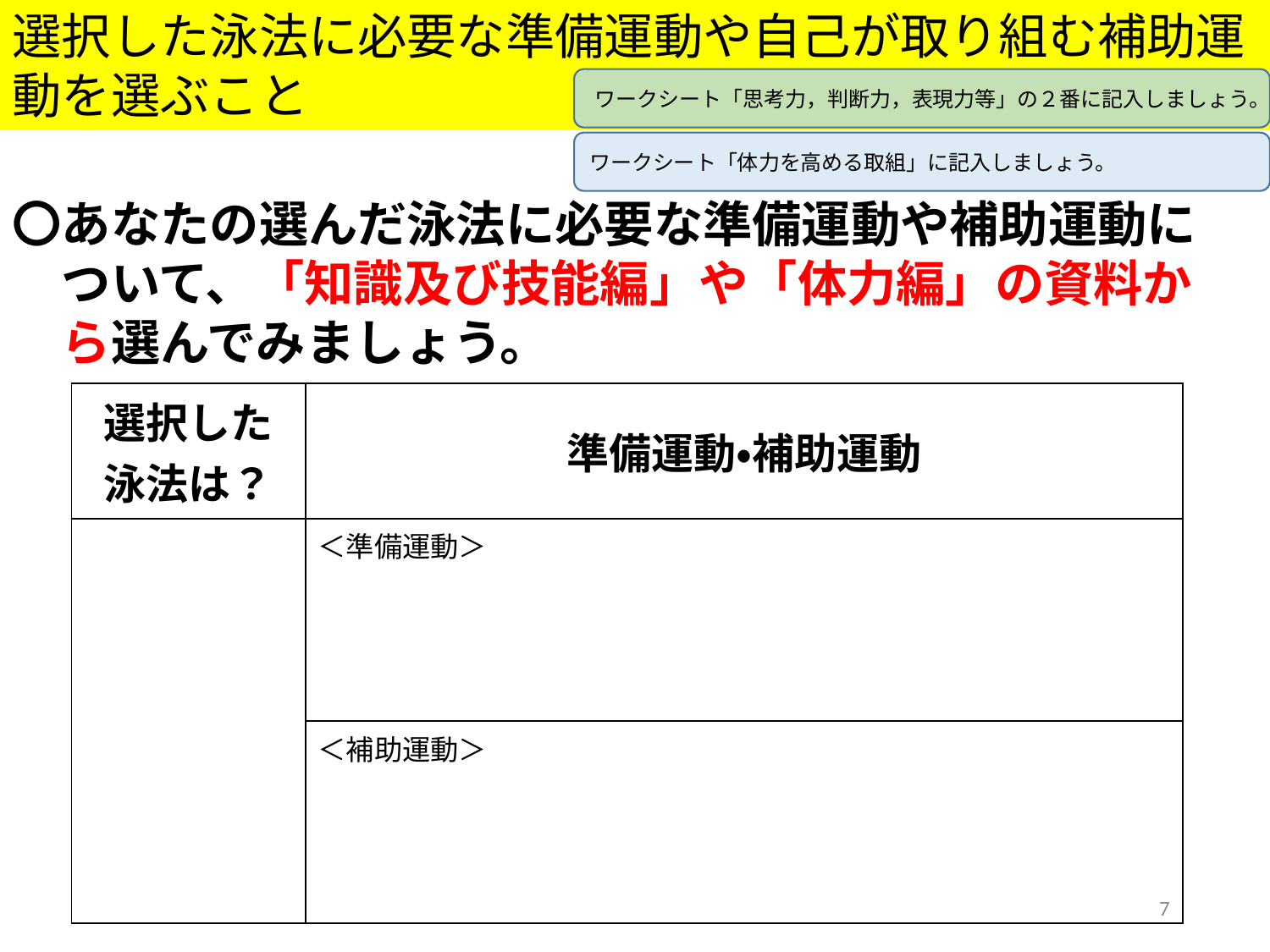

選択した泳法に必要な準備運動や自己が取り組む補助運動を選ぶこと
ワークシート「思考力，判断力，表現力等」の２番に記入しましょう。
ワークシート「体力を高める取組」に記入しましょう。

〇あなたの選んだ泳法に必要な準備運動や補助運動に
　ついて、「知識及び技能編」や「体力編」の資料か
　ら選んでみましょう。
| 選択した泳法は？ | 準備運動・補助運動 |
| --- | --- |
|  | ＜準備運動＞ |
|  | ＜補助運動＞ |

7